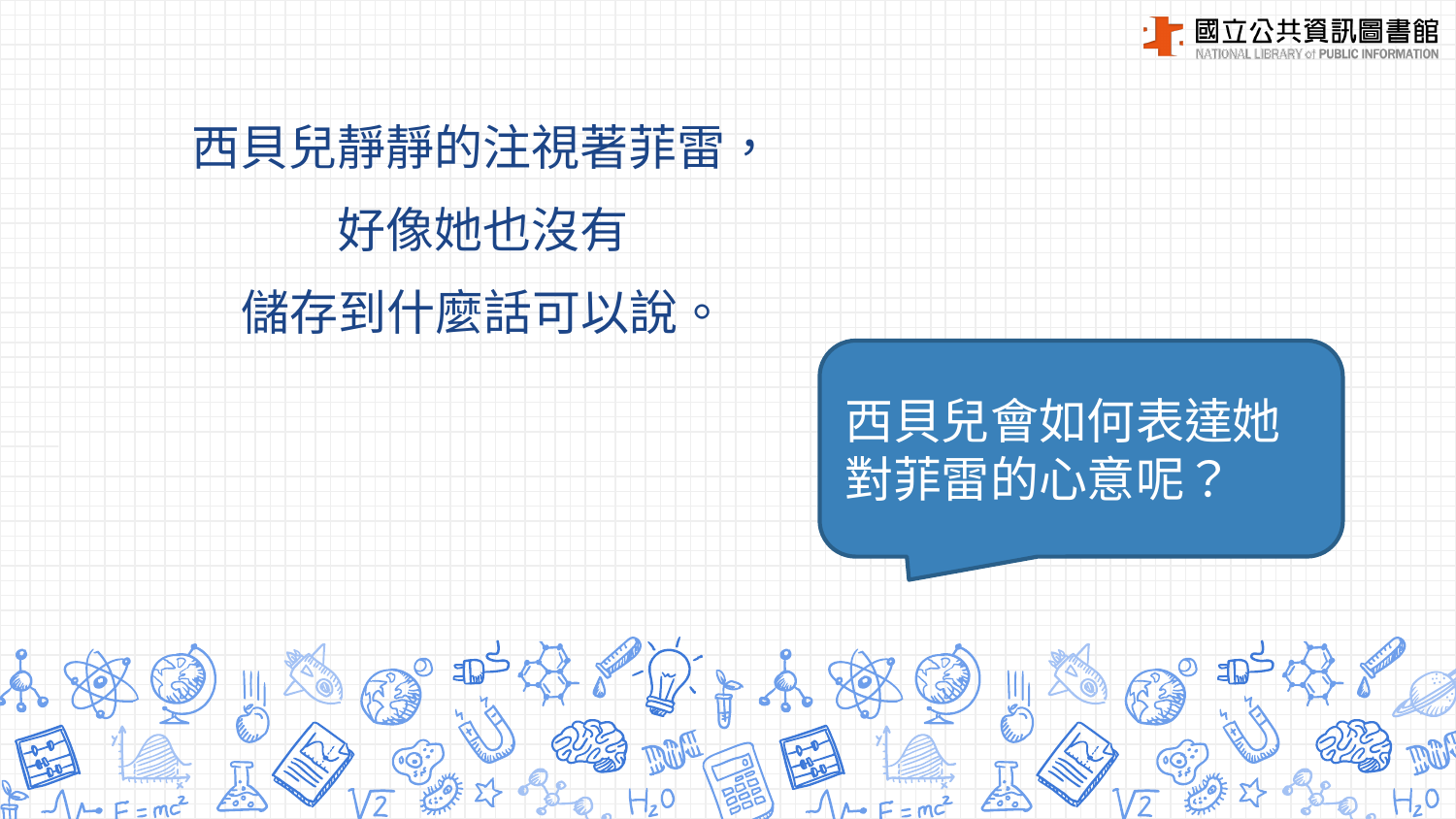

西貝兒靜靜的注視著菲雷，
好像她也沒有
儲存到什麼話可以說。
西貝兒會如何表達她對菲雷的心意呢？